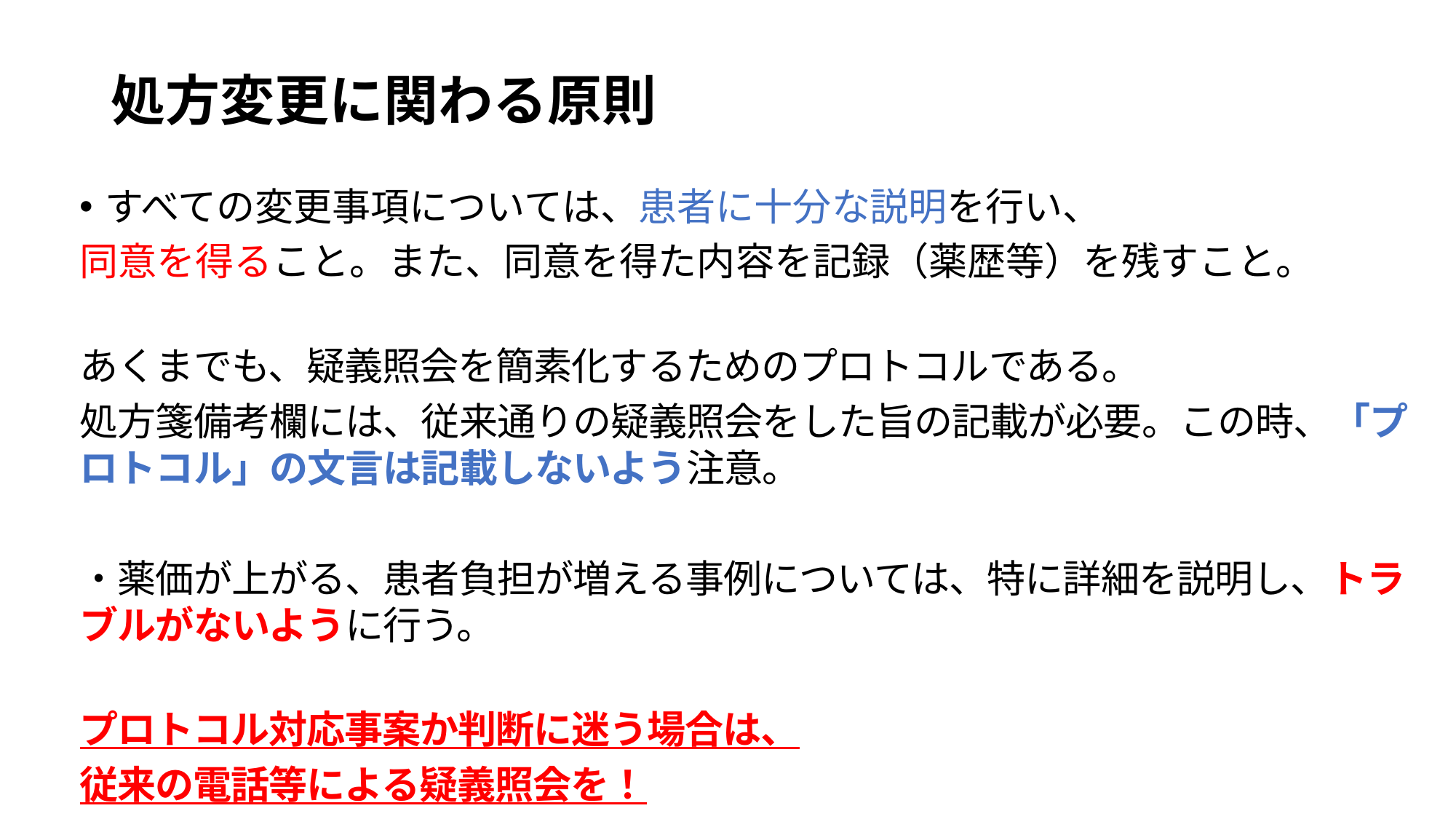

# 処方変更に関わる原則
すべての変更事項については、患者に十分な説明を行い、
同意を得ること。また、同意を得た内容を記録（薬歴等）を残すこと。

あくまでも、疑義照会を簡素化するためのプロトコルである。
処方箋備考欄には、従来通りの疑義照会をした旨の記載が必要。この時、「プロトコル」の文言は記載しないよう注意。

・薬価が上がる、患者負担が増える事例については、特に詳細を説明し、トラブルがないように行う。

プロトコル対応事案か判断に迷う場合は、
従来の電話等による疑義照会を！